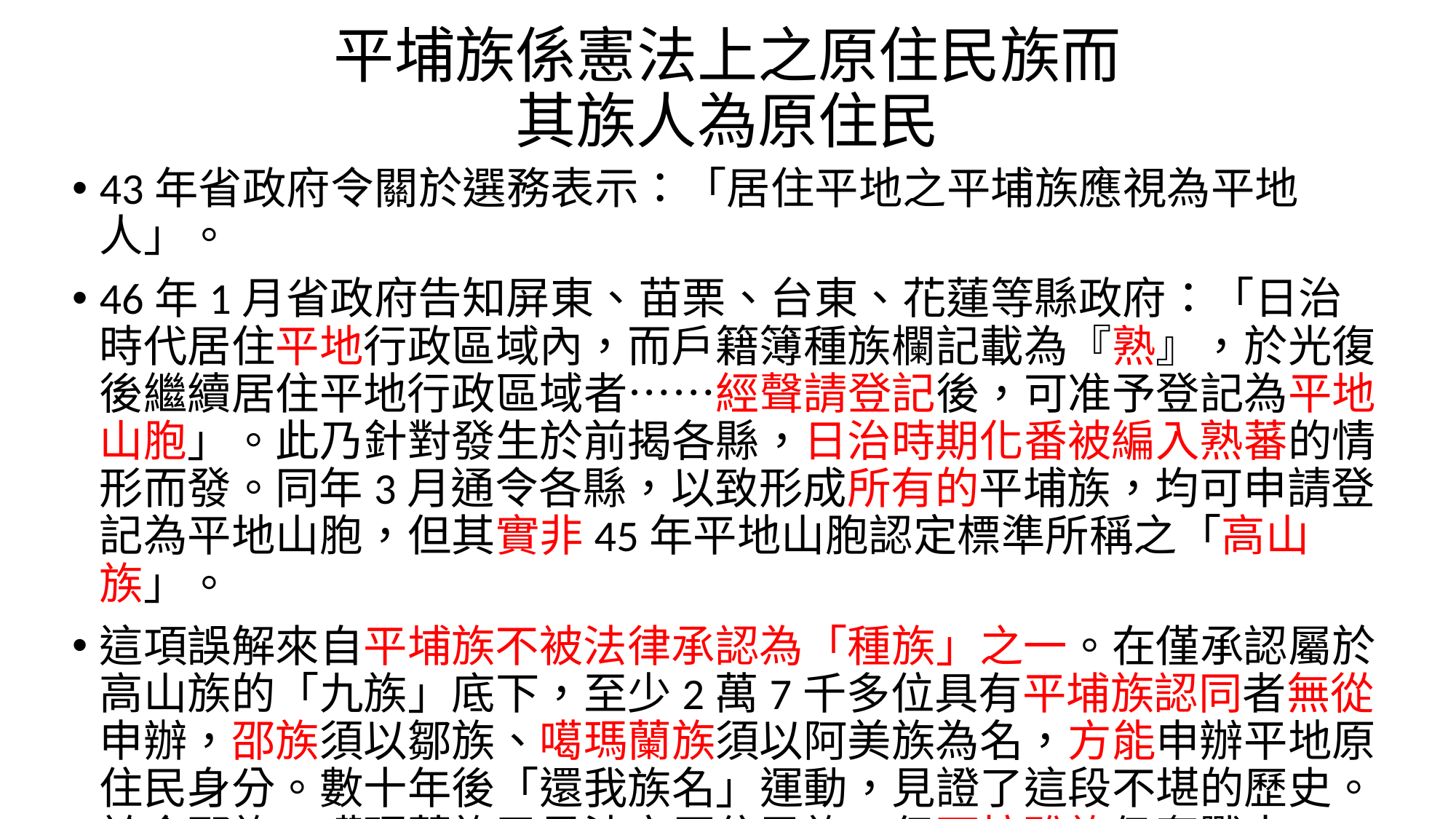

# 平埔族係憲法上之原住民族而 其族人為原住民
43年省政府令關於選務表示：「居住平地之平埔族應視為平地人」。
46年1月省政府告知屏東、苗栗、台東、花蓮等縣政府：「日治時代居住平地行政區域內，而戶籍簿種族欄記載為『熟』，於光復後繼續居住平地行政區域者……經聲請登記後，可准予登記為平地山胞」。此乃針對發生於前揭各縣，日治時期化番被編入熟蕃的情形而發。同年3月通令各縣，以致形成所有的平埔族，均可申請登記為平地山胞，但其實非45年平地山胞認定標準所稱之「高山族」。
這項誤解來自平埔族不被法律承認為「種族」之一。在僅承認屬於高山族的「九族」底下，至少2萬7千多位具有平埔族認同者無從申辦，邵族須以鄒族、噶瑪蘭族須以阿美族為名，方能申辦平地原住民身分。數十年後「還我族名」運動，見證了這段不堪的歷史。於今邵族、噶瑪蘭族已是法定原住民族，但西拉雅族仍奮戰中。